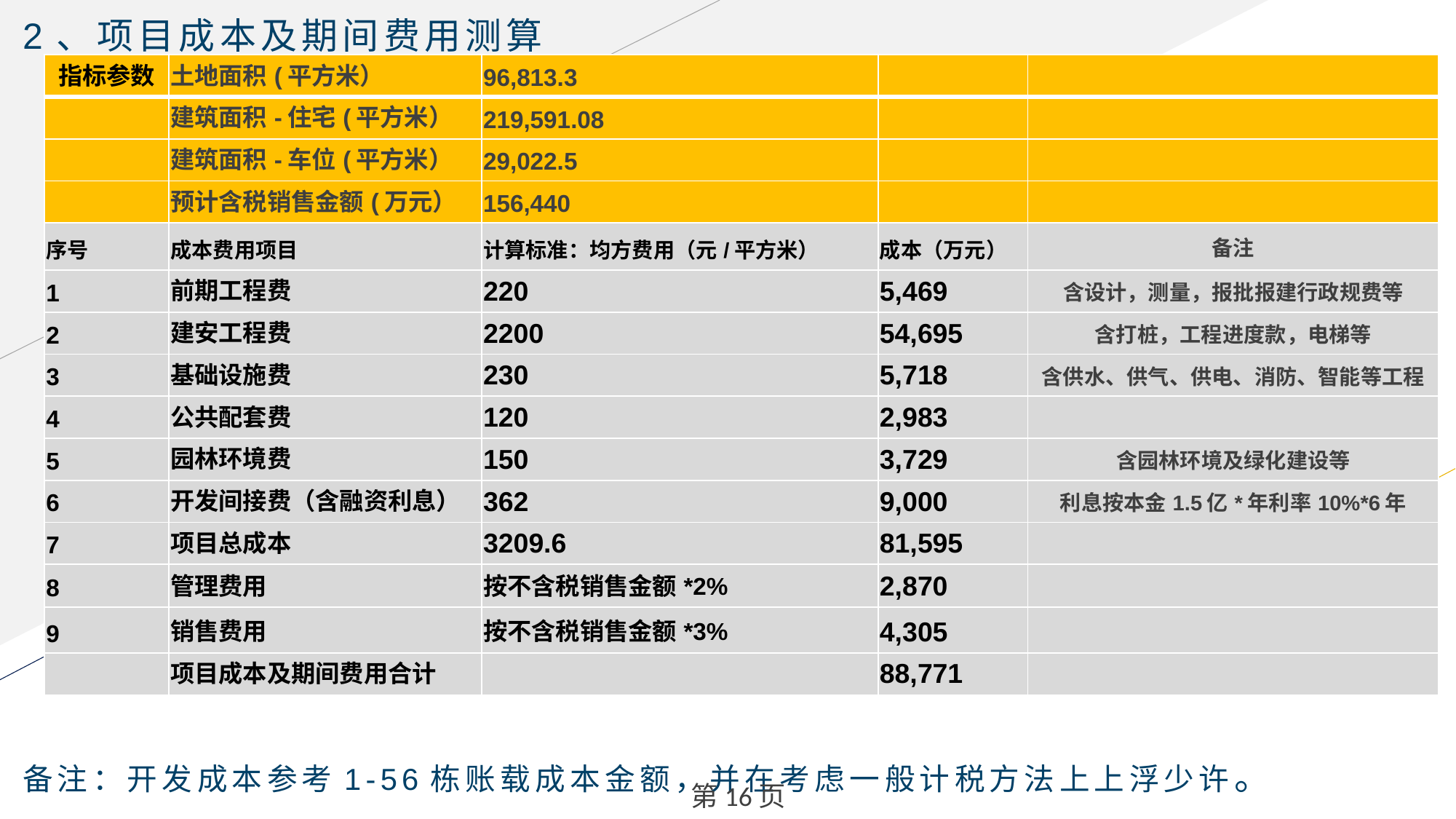

2、项目成本及期间费用测算
| 指标参数 | 土地面积(平方米） | 96,813.3 |  |  |
| --- | --- | --- | --- | --- |
|  | 建筑面积-住宅(平方米） | 219,591.08 |  |  |
|  | 建筑面积-车位(平方米） | 29,022.5 |  |  |
|  | 预计含税销售金额(万元） | 156,440 |  |  |
| 序号 | 成本费用项目 | 计算标准：均方费用（元/平方米） | 成本（万元） | 备注 |
| 1 | 前期工程费 | 220 | 5,469 | 含设计，测量，报批报建行政规费等 |
| 2 | 建安工程费 | 2200 | 54,695 | 含打桩，工程进度款，电梯等 |
| 3 | 基础设施费 | 230 | 5,718 | 含供水、供气、供电、消防、智能等工程 |
| 4 | 公共配套费 | 120 | 2,983 |  |
| 5 | 园林环境费 | 150 | 3,729 | 含园林环境及绿化建设等 |
| 6 | 开发间接费（含融资利息） | 362 | 9,000 | 利息按本金1.5亿\*年利率10%\*6年 |
| 7 | 项目总成本 | 3209.6 | 81,595 |  |
| 8 | 管理费用 | 按不含税销售金额\*2% | 2,870 |  |
| 9 | 销售费用 | 按不含税销售金额\*3% | 4,305 |  |
|  | 项目成本及期间费用合计 |  | 88,771 |  |
备注：开发成本参考1-56栋账载成本金额，并在考虑一般计税方法上上浮少许。
                  第16页